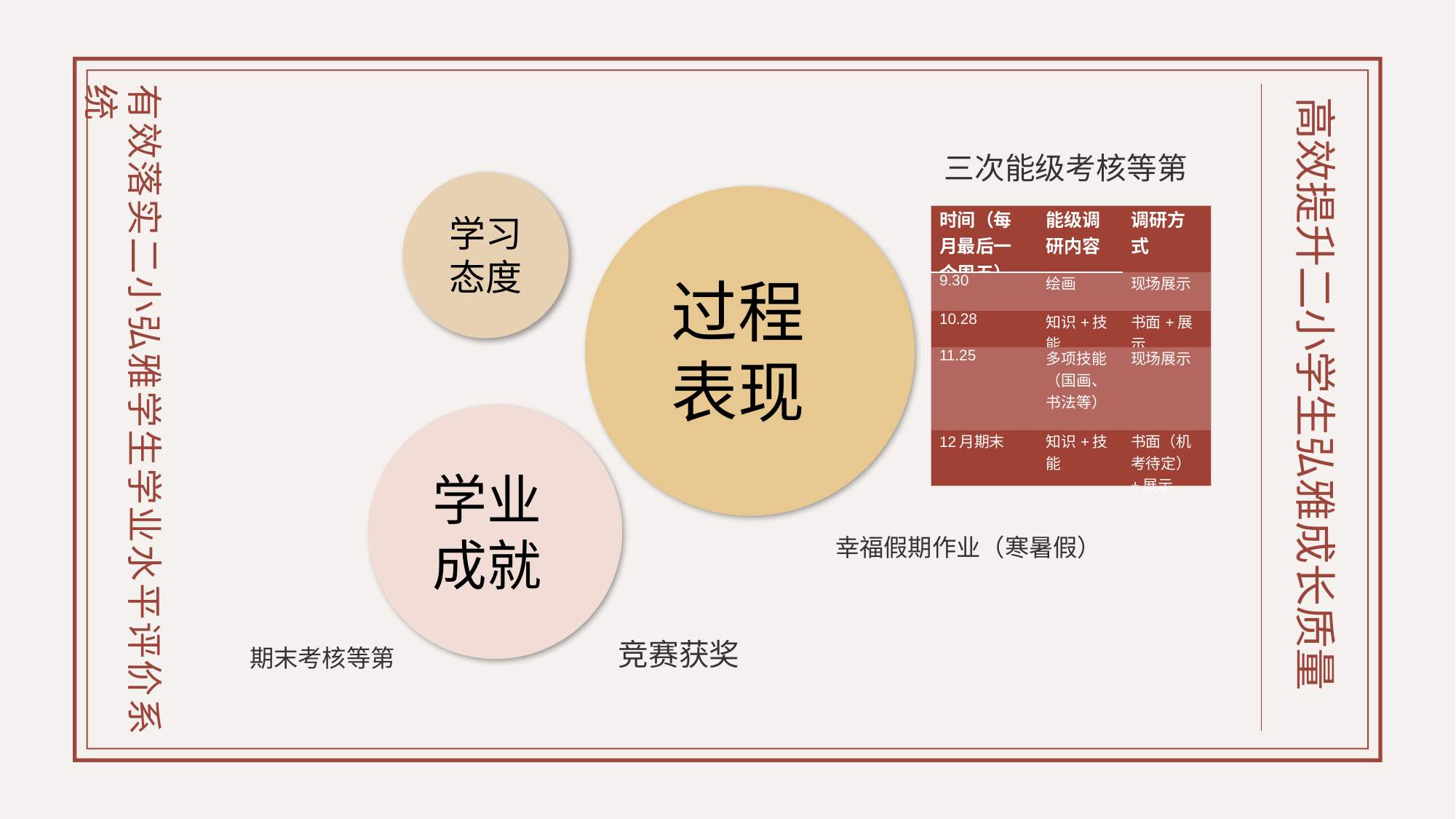

有效落实二小弘雅学生学业水平评价系统
高效提升二小学生弘雅成长质量
三次能级考核等第

学习态度

| 时间（每月最后一个周五） | 能级调研内容 | 调研方式 |
| --- | --- | --- |
| 9.30 | 绘画 | 现场展示 |
| 10.28 | 知识+技能 | 书面+展示 |
| 11.25 | 多项技能（国画、书法等） | 现场展示 |
| 12月期末 | 知识+技能 | 书面（机考待定）+展示 |
过程表现

学业成就
幸福假期作业（寒暑假）
竞赛获奖
期末考核等第